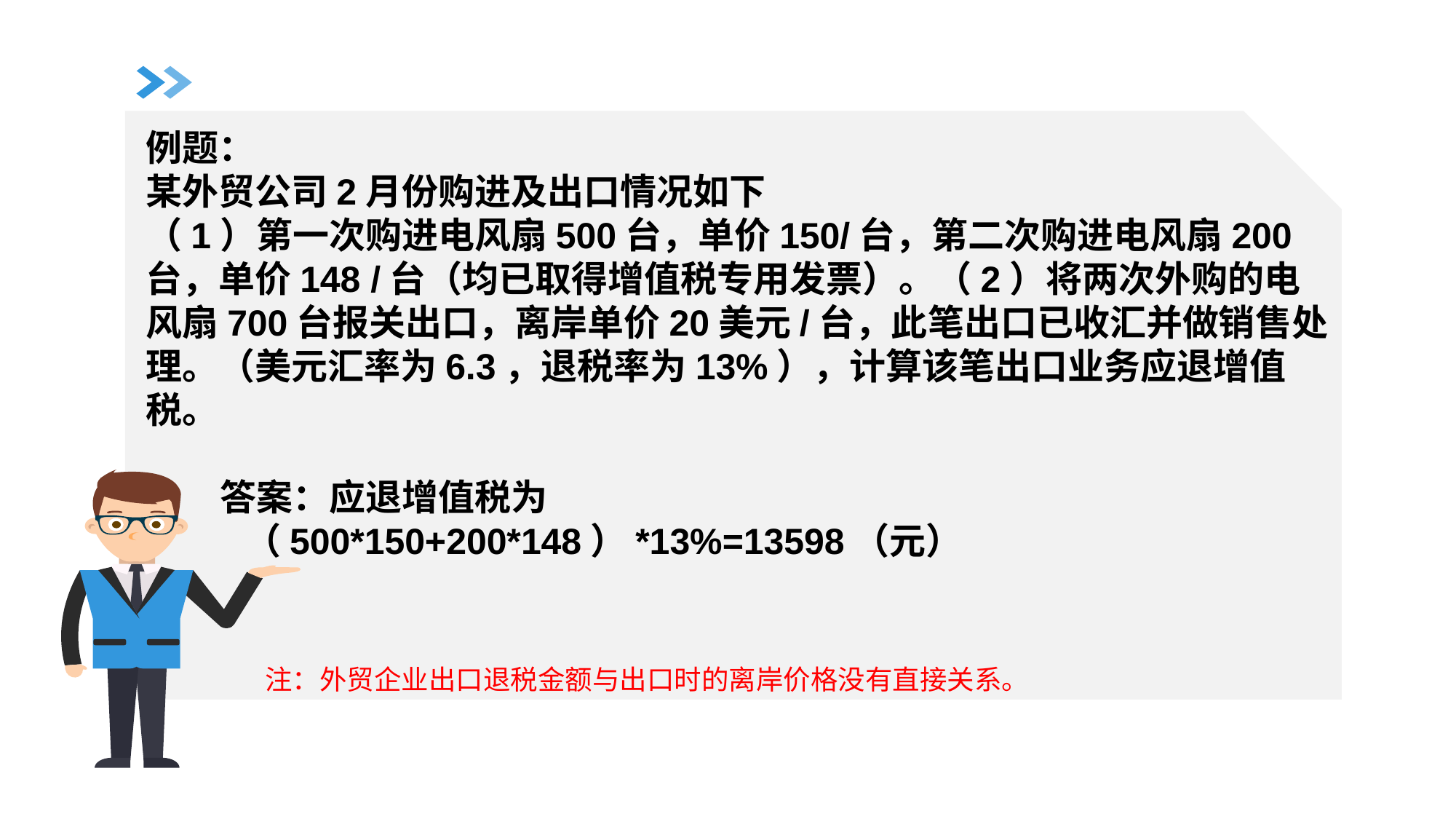

例题：
某外贸公司2月份购进及出口情况如下
（1）第一次购进电风扇500台，单价150/台，第二次购进电风扇200台，单价148 /台（均已取得增值税专用发票）。（2）将两次外购的电风扇700台报关出口，离岸单价20美元/台，此笔出口已收汇并做销售处理。（美元汇率为6.3，退税率为13%），计算该笔出口业务应退增值税。

        答案：应退增值税为
           （500*150+200*148）*13%=13598（元）

                  注：外贸企业出口退税金额与出口时的离岸价格没有直接关系。